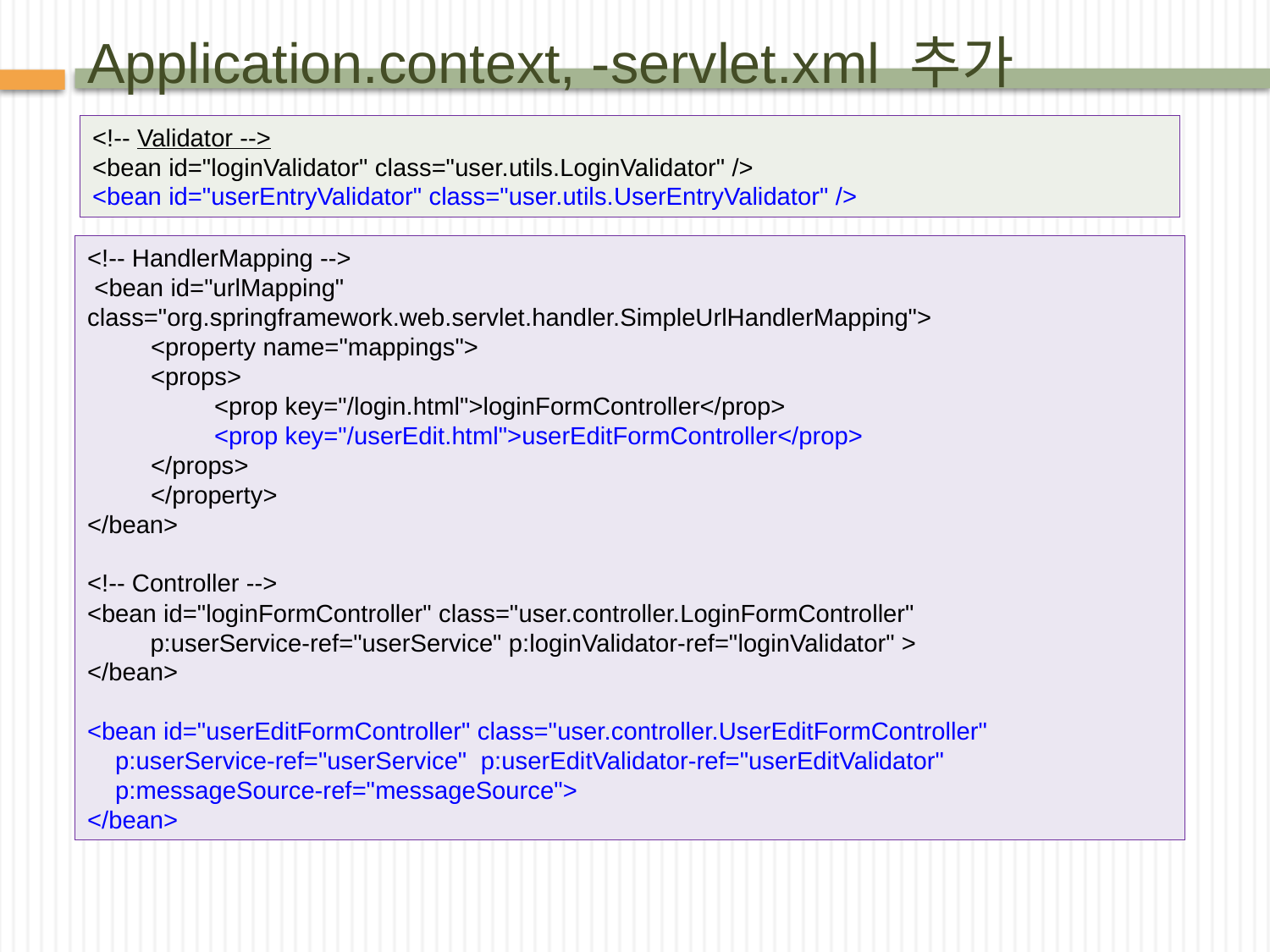

# Application.context, -servlet.xml 추가
<!-- Validator -->
<bean id="loginValidator" class="user.utils.LoginValidator" />
<bean id="userEntryValidator" class="user.utils.UserEntryValidator" />
<!-- HandlerMapping -->
 <bean id="urlMapping" class="org.springframework.web.servlet.handler.SimpleUrlHandlerMapping">
<property name="mappings">
<props>
<prop key="/login.html">loginFormController</prop>
<prop key="/userEdit.html">userEditFormController</prop>
</props>
</property>
</bean>

<!-- Controller -->
<bean id="loginFormController" class="user.controller.LoginFormController"
         p:userService-ref="userService" p:loginValidator-ref="loginValidator" >
</bean>

<bean id="userEditFormController" class="user.controller.UserEditFormController"
    p:userService-ref="userService"  p:userEditValidator-ref="userEditValidator"
    p:messageSource-ref="messageSource">
</bean>